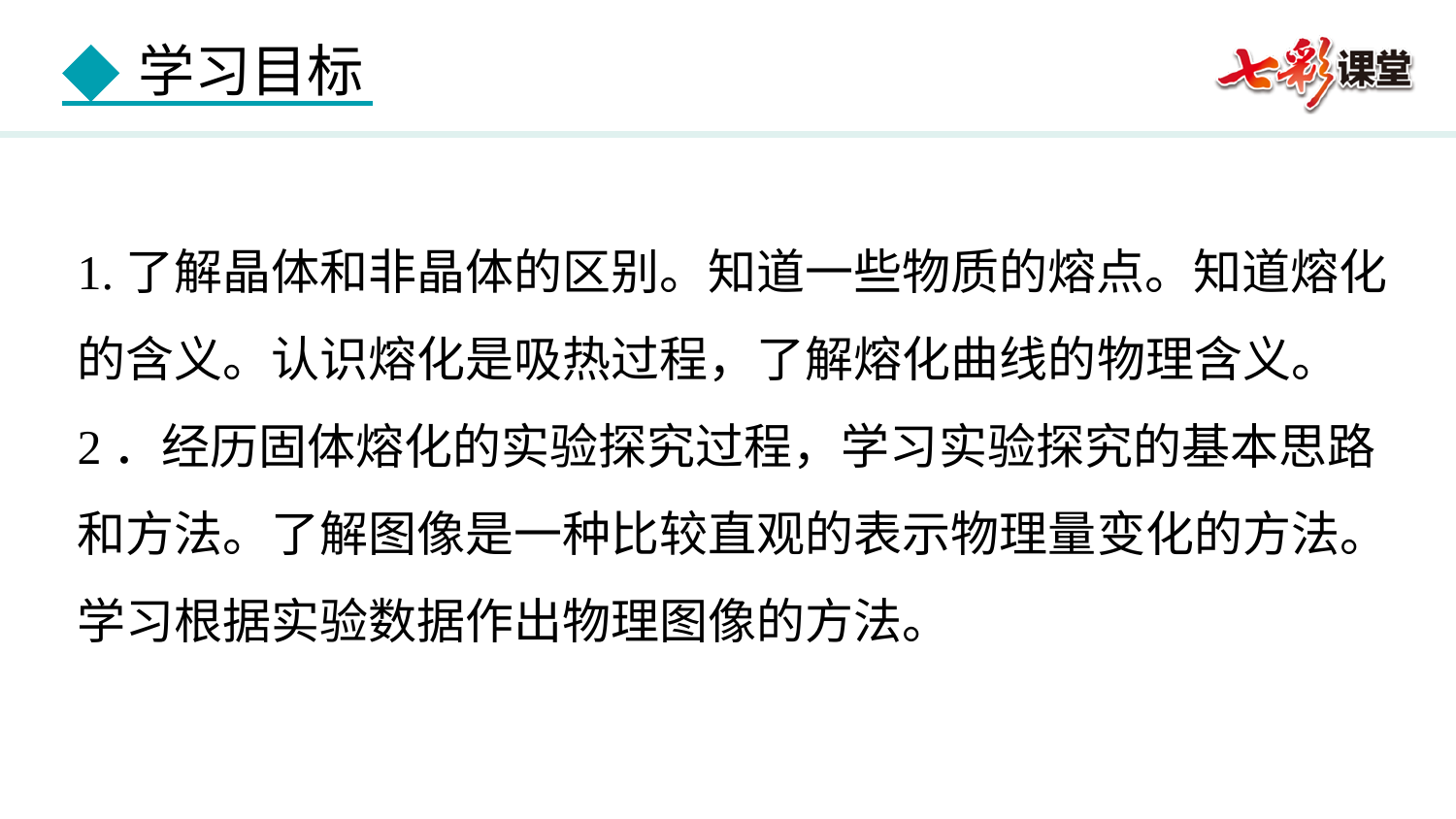

1.了解晶体和非晶体的区别。知道一些物质的熔点。知道熔化的含义。认识熔化是吸热过程，了解熔化曲线的物理含义。
2．经历固体熔化的实验探究过程，学习实验探究的基本思路和方法。了解图像是一种比较直观的表示物理量变化的方法。学习根据实验数据作出物理图像的方法。